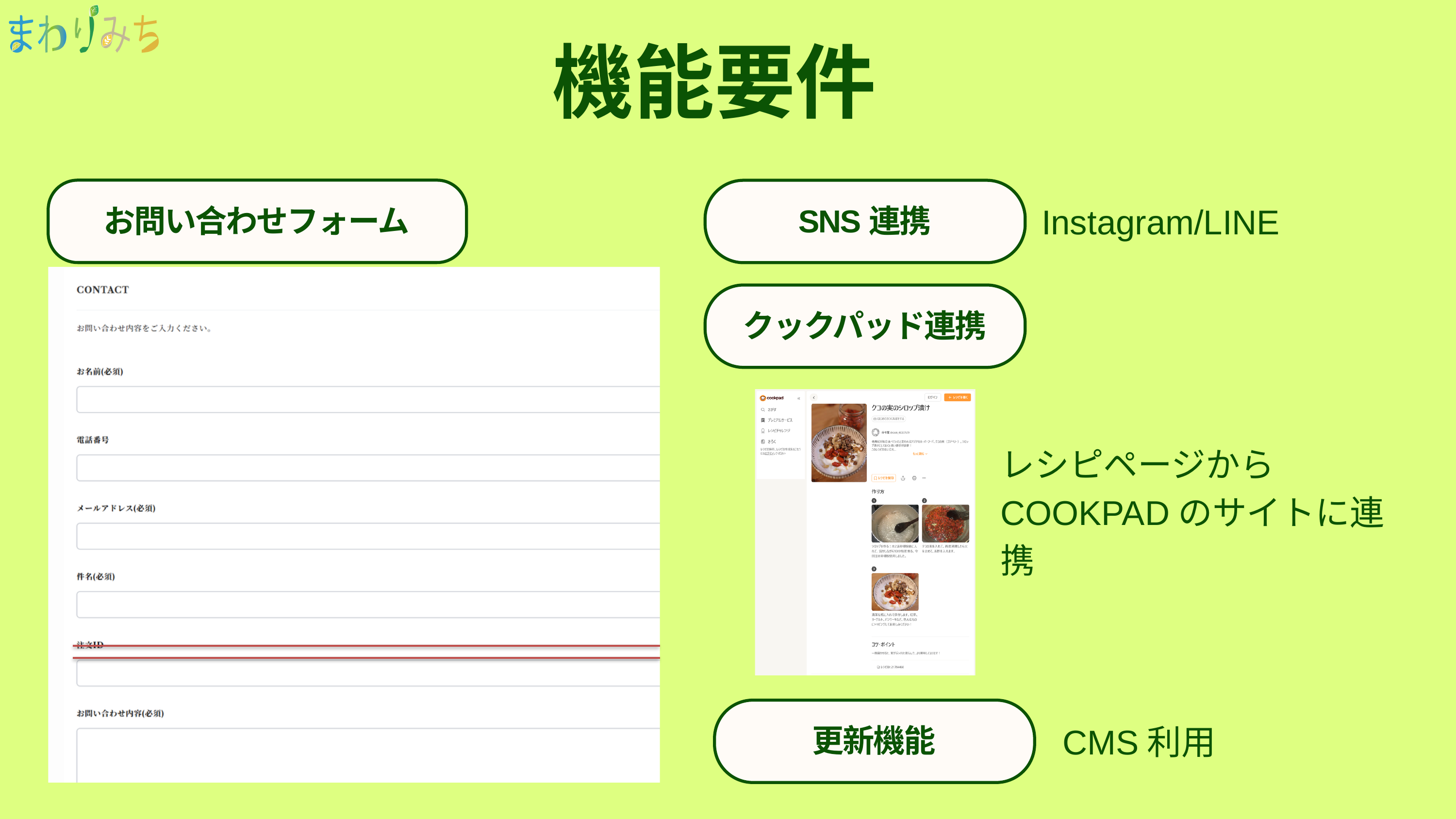

機能要件

お問い合わせフォーム

SNS連携
Instagram/LINE

クックパッド連携

レシピページからCOOKPADのサイトに連携

更新機能
CMS利用